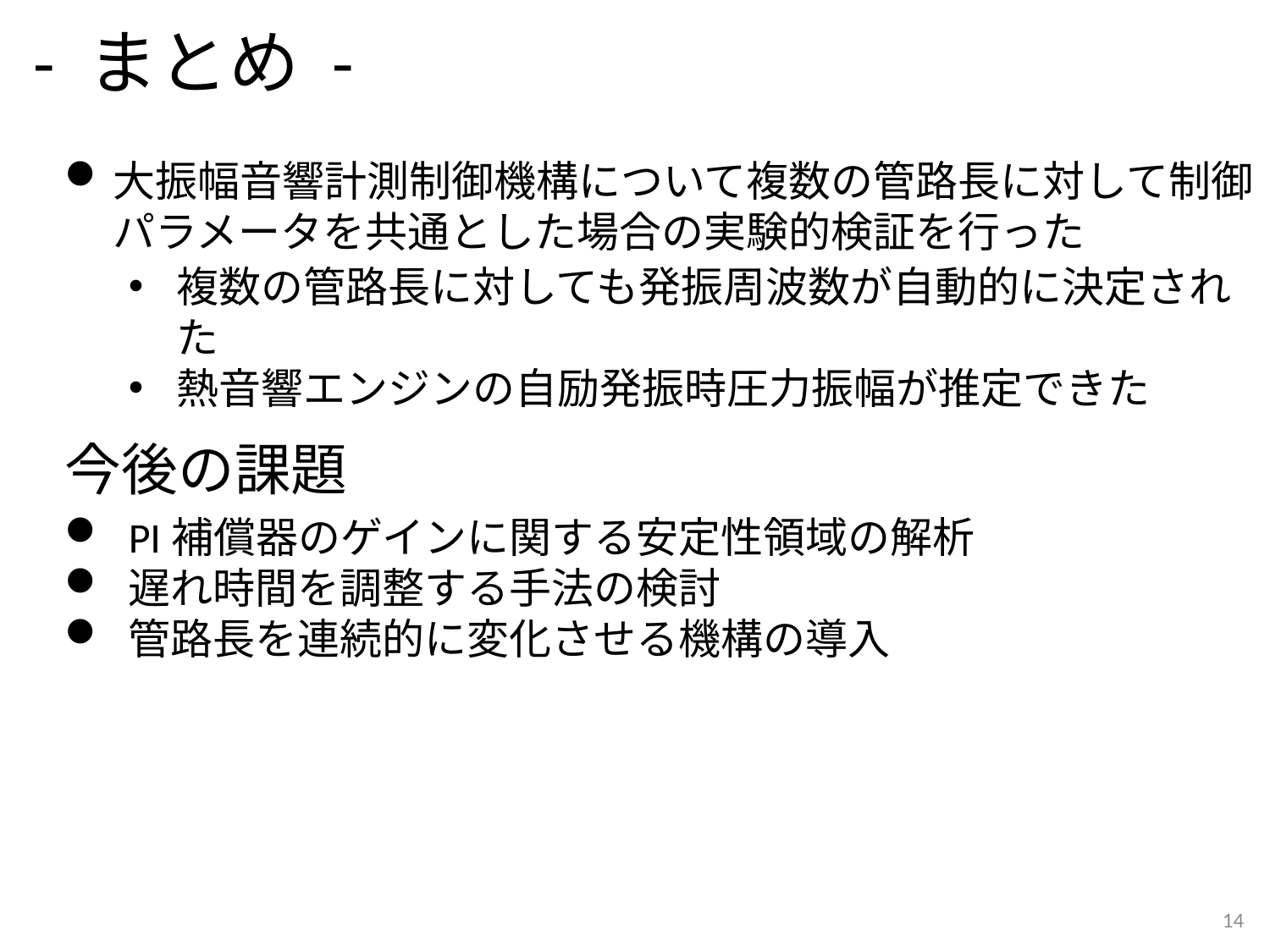

# - まとめ -
大振幅音響計測制御機構について複数の管路長に対して制御パラメータを共通とした場合の実験的検証を行った

複数の管路長に対しても発振周波数が自動的に決定された
熱音響エンジンの自励発振時圧力振幅が推定できた
今後の課題

PI補償器のゲインに関する安定性領域の解析
遅れ時間を調整する手法の検討
管路長を連続的に変化させる機構の導入
14